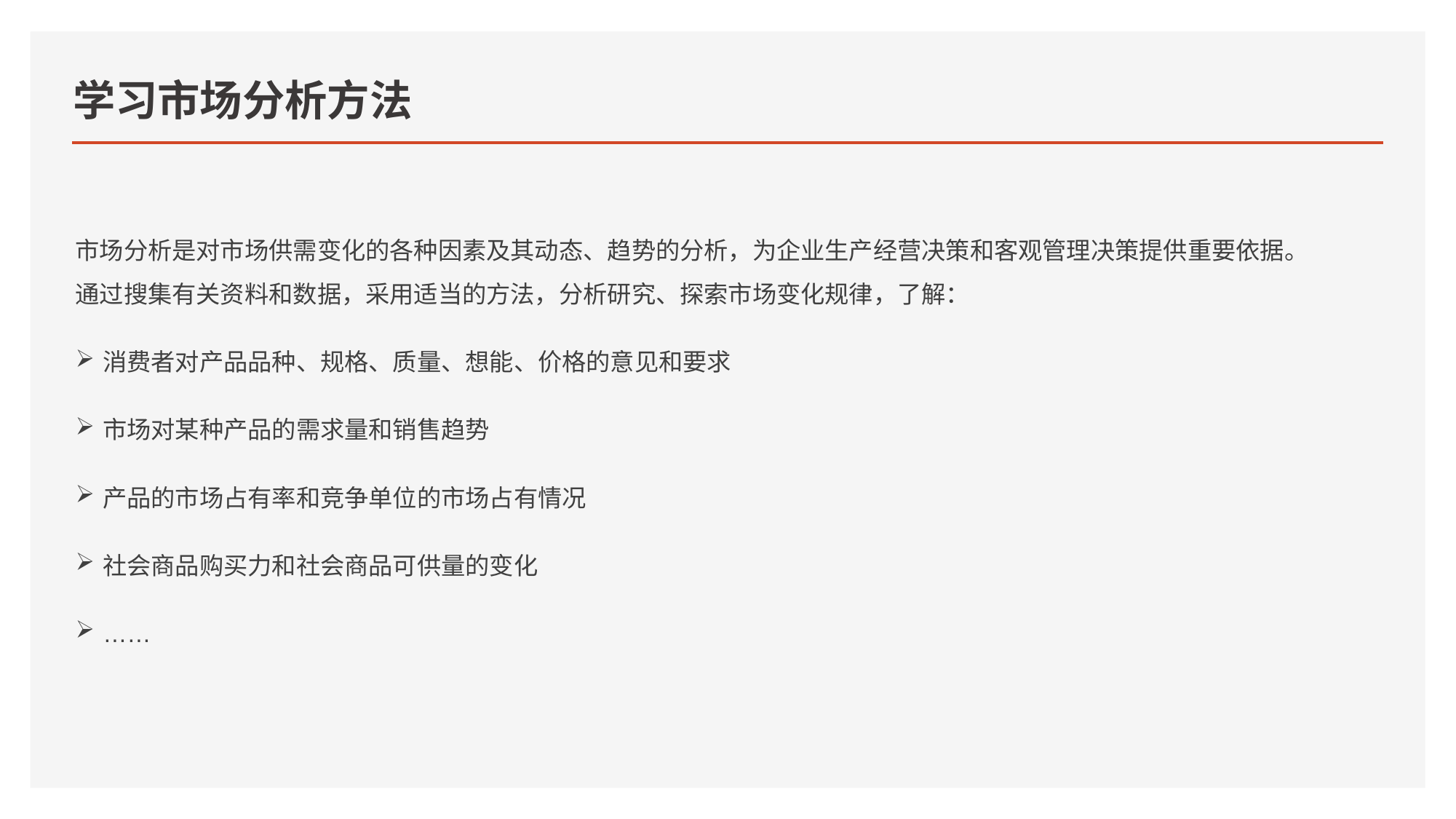

# 学习市场分析方法
市场分析是对市场供需变化的各种因素及其动态、趋势的分析，为企业生产经营决策和客观管理决策提供重要依据。通过搜集有关资料和数据，采用适当的方法，分析研究、探索市场变化规律，了解：
消费者对产品品种、规格、质量、想能、价格的意见和要求
市场对某种产品的需求量和销售趋势
产品的市场占有率和竞争单位的市场占有情况
社会商品购买力和社会商品可供量的变化
……